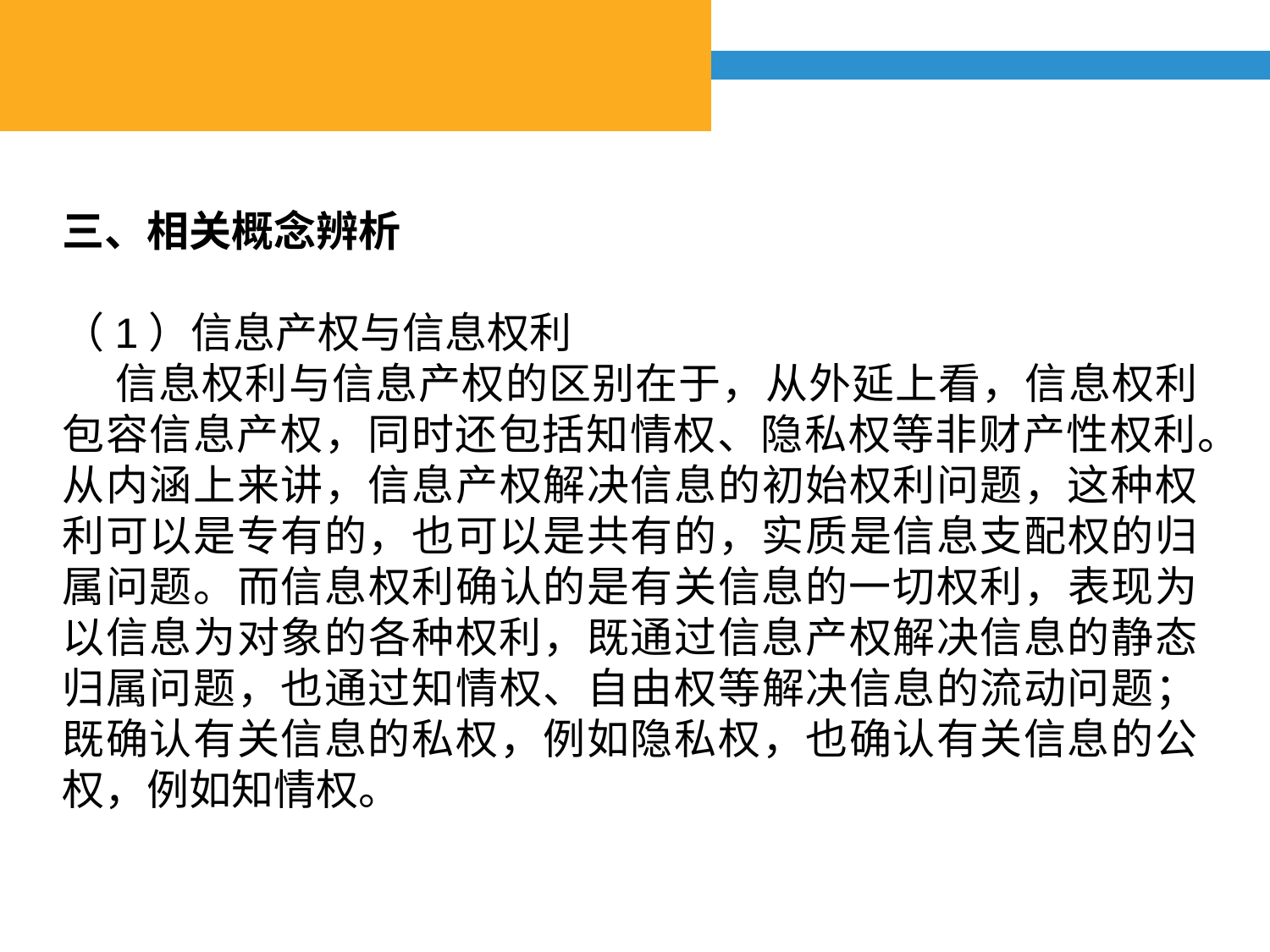

三、相关概念辨析

（1）信息产权与信息权利
    信息权利与信息产权的区别在于，从外延上看，信息权利包容信息产权，同时还包括知情权、隐私权等非财产性权利。从内涵上来讲，信息产权解决信息的初始权利问题，这种权利可以是专有的，也可以是共有的，实质是信息支配权的归属问题。而信息权利确认的是有关信息的一切权利，表现为以信息为对象的各种权利，既通过信息产权解决信息的静态归属问题，也通过知情权、自由权等解决信息的流动问题；既确认有关信息的私权，例如隐私权，也确认有关信息的公权，例如知情权。